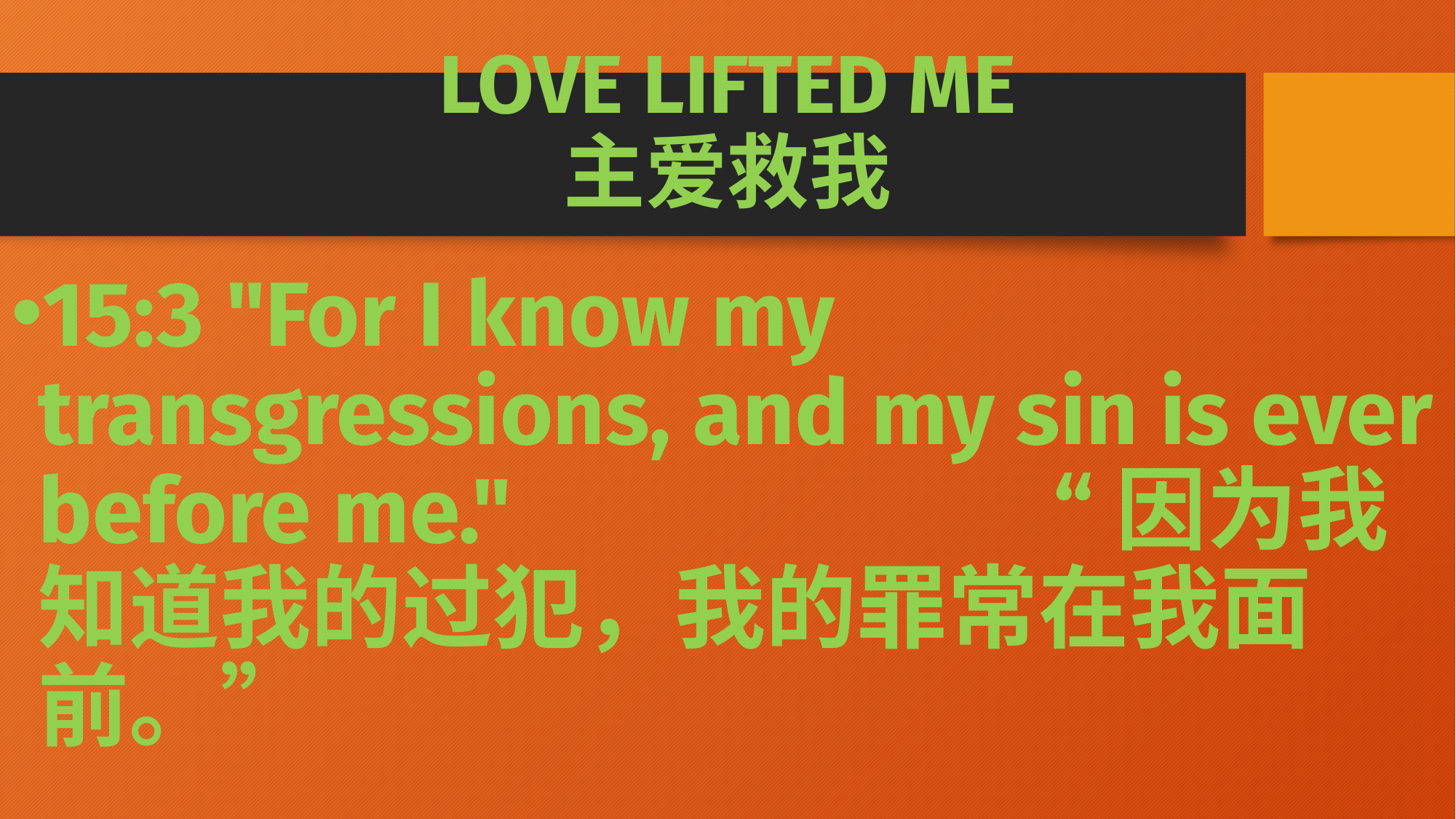

# LOVE LIFTED ME 主爱救我
15:3 "For I know my transgressions, and my sin is ever before me."                         “因为我知道我的过犯，我的罪常在我面前。”